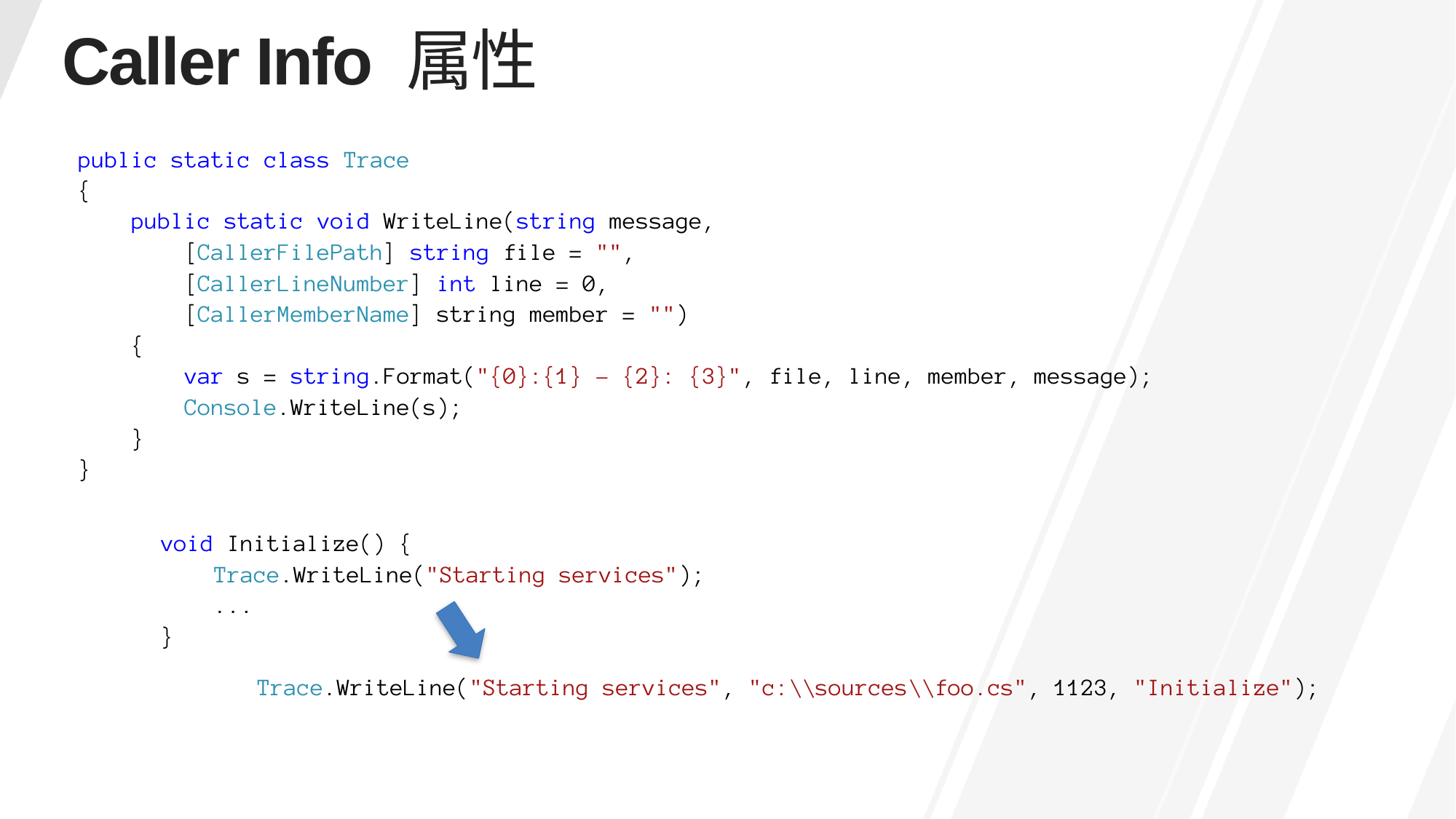

# Caller Info 属性
public static class Trace
{
    public static void WriteLine(string message,
        [CallerFilePath] string file = "",
        [CallerLineNumber] int line = 0,
        [CallerMemberName] string member = "")
    {
        var s = string.Format("{0}:{1} – {2}: {3}", file, line, member, message);
        Console.WriteLine(s);
    }
}
void Initialize() {
    Trace.WriteLine("Starting services");
    ...
}

Trace.WriteLine("Starting services", "c:\\sources\\foo.cs", 1123, "Initialize");